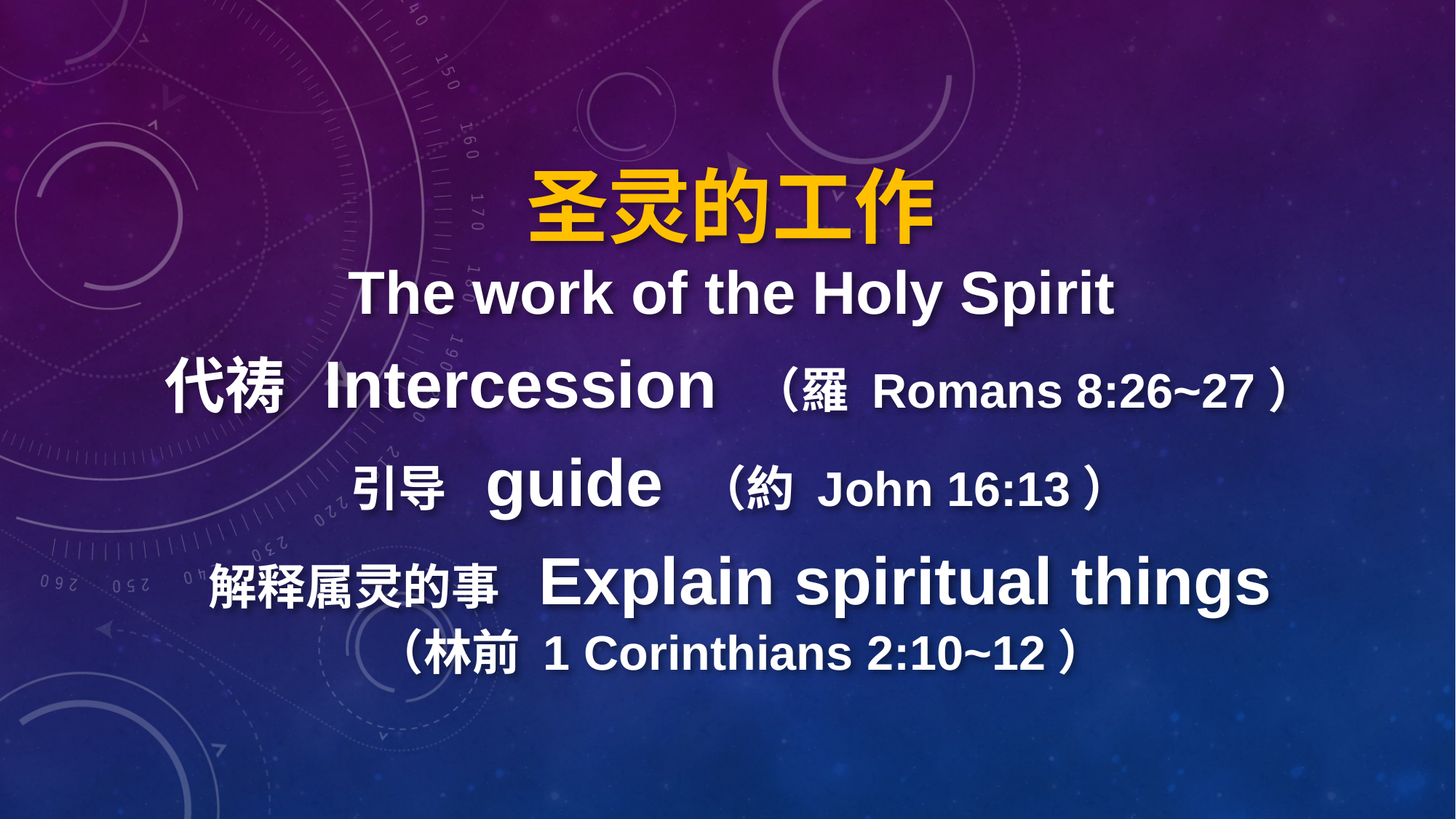

圣灵的工作
The work of the Holy Spirit
代祷 Intercession （羅 Romans 8:26~27）
引导 guide （約 John 16:13）
解释属灵的事 Explain spiritual things
（林前 1 Corinthians 2:10~12）